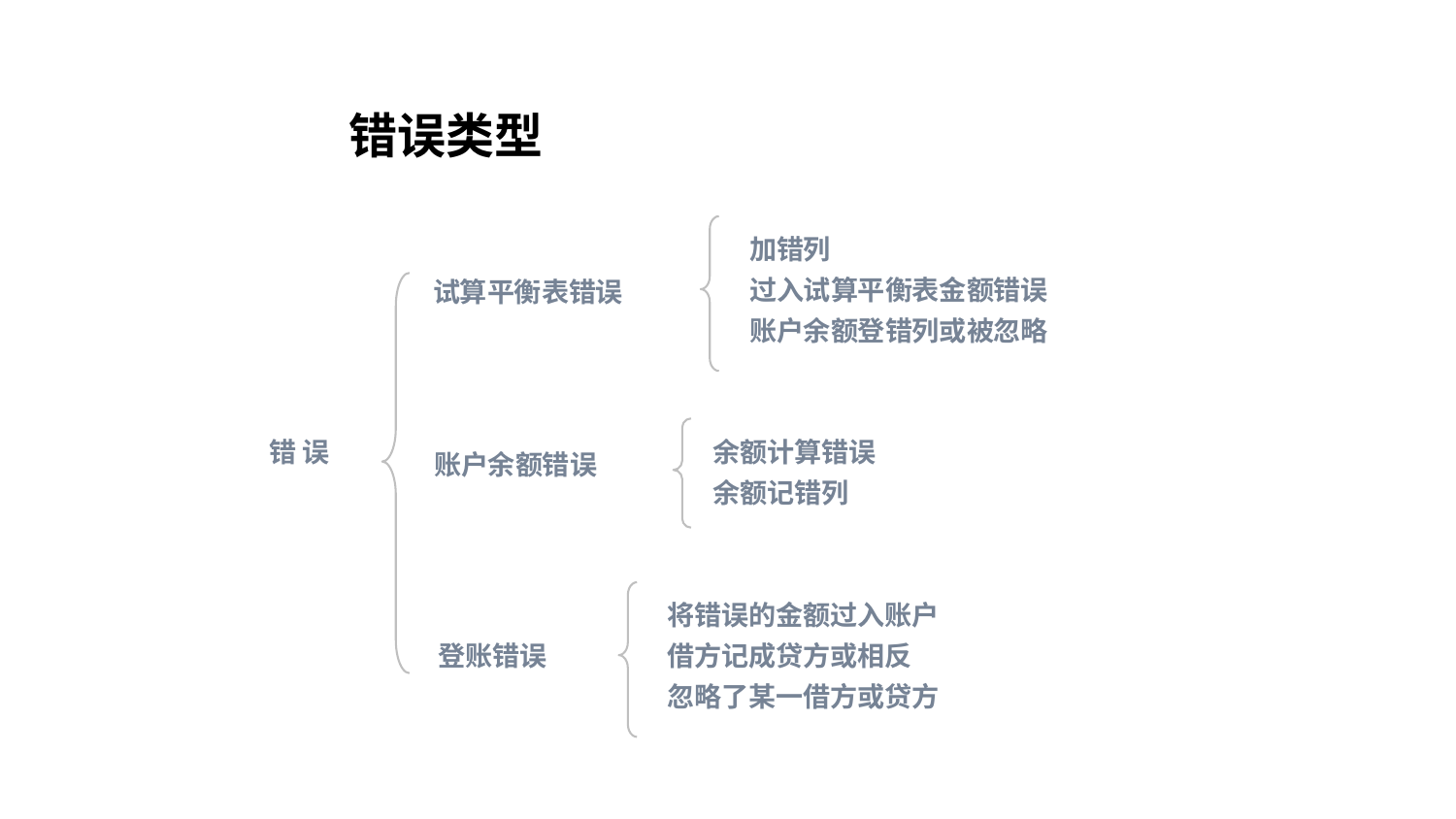

# 错误类型

加错列
过入试算平衡表金额错误
账户余额登错列或被忽略
试算平衡表错误

余额计算错误
余额记错列
错 误
账户余额错误

将错误的金额过入账户
借方记成贷方或相反
忽略了某一借方或贷方
登账错误